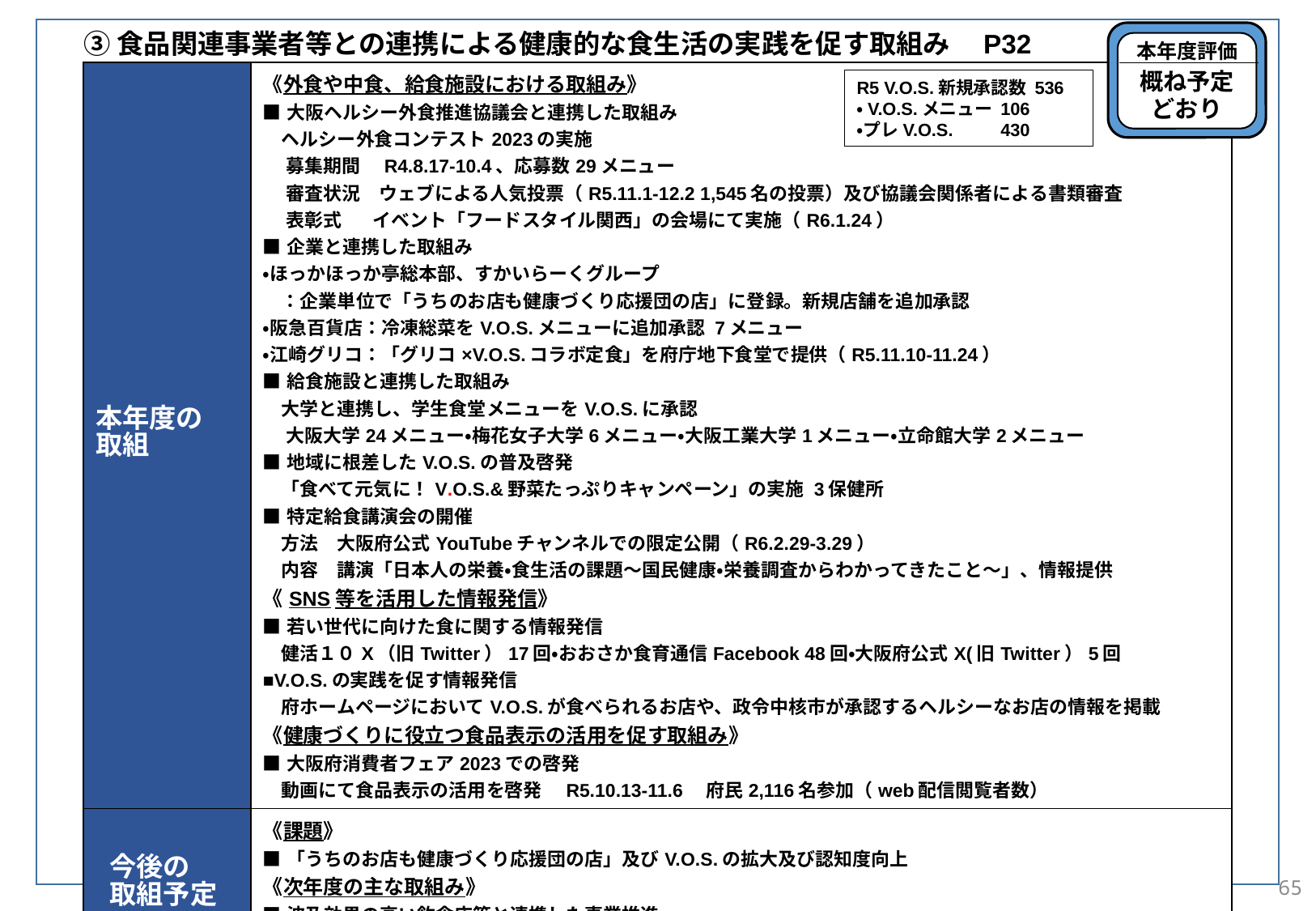

③食品関連事業者等との連携による健康的な食生活の実践を促す取組み　P32

本年度評価

概ね予定
どおり
| 本年度の 取組 | 《外食や中食、給食施設における取組み》 ■大阪ヘルシー外食推進協議会と連携した取組み 　ヘルシー外食コンテスト2023の実施 　 募集期間　R4.8.17-10.4、応募数29メニュー 　 審査状況　ウェブによる人気投票（R5.11.1-12.2 1,545名の投票）及び協議会関係者による書類審査　 　 表彰式　 イベント「フードスタイル関西」の会場にて実施（R6.1.24）　 ■企業と連携した取組み ・ほっかほっか亭総本部、すかいらーくグループ 　：企業単位で「うちのお店も健康づくり応援団の店」に登録。新規店舗を追加承認 ・阪急百貨店：冷凍総菜をV.O.S.メニューに追加承認 7メニュー ・江崎グリコ：「グリコ×V.O.S.コラボ定食」を府庁地下食堂で提供（R5.11.10-11.24） ■給食施設と連携した取組み 　大学と連携し、学生食堂メニューをV.O.S.に承認　 　 大阪大学24メニュー・梅花女子大学6メニュー・大阪工業大学1メニュー・立命館大学2メニュー ■地域に根差したV.O.S.の普及啓発 　「食べて元気に！V.O.S.&野菜たっぷりキャンペーン」の実施 3保健所 ■特定給食講演会の開催 　方法　大阪府公式YouTubeチャンネルでの限定公開（R6.2.29-3.29） 　内容　講演「日本人の栄養・食生活の課題～国民健康・栄養調査からわかってきたこと～」、情報提供 《SNS等を活用した情報発信》 ■若い世代に向けた食に関する情報発信 　健活１０X（旧Twitter）17回・おおさか食育通信Facebook 48回・大阪府公式X(旧Twitter）5回 ■V.O.S.の実践を促す情報発信 　府ホームページにおいてV.O.S.が食べられるお店や、政令中核市が承認するヘルシーなお店の情報を掲載 《健康づくりに役立つ食品表示の活用を促す取組み》　 ■大阪府消費者フェア2023での啓発 　動画にて食品表示の活用を啓発　R5.10.13-11.6　府民2,116名参加（web配信閲覧者数） |
| --- | --- |
| 今後の 取組予定 | 《課題》 ■「うちのお店も健康づくり応援団の店」及びV.O.S.の拡大及び認知度向上 《次年度の主な取組み》 ■波及効果の高い飲食店等と連携した事業推進 ■啓発媒体を活用した協力店舗（施設）の獲得と店頭（施設）での府民啓発 |
| 最終予算案 （主要事業） | 健康・栄養対策費　5,987千円（再掲） |
R5 V.O.S.新規承認数 536
・V.O.S.メニュー 106
・プレV.O.S.　　 430
概ね予定どおり
概ね予定どおり
65